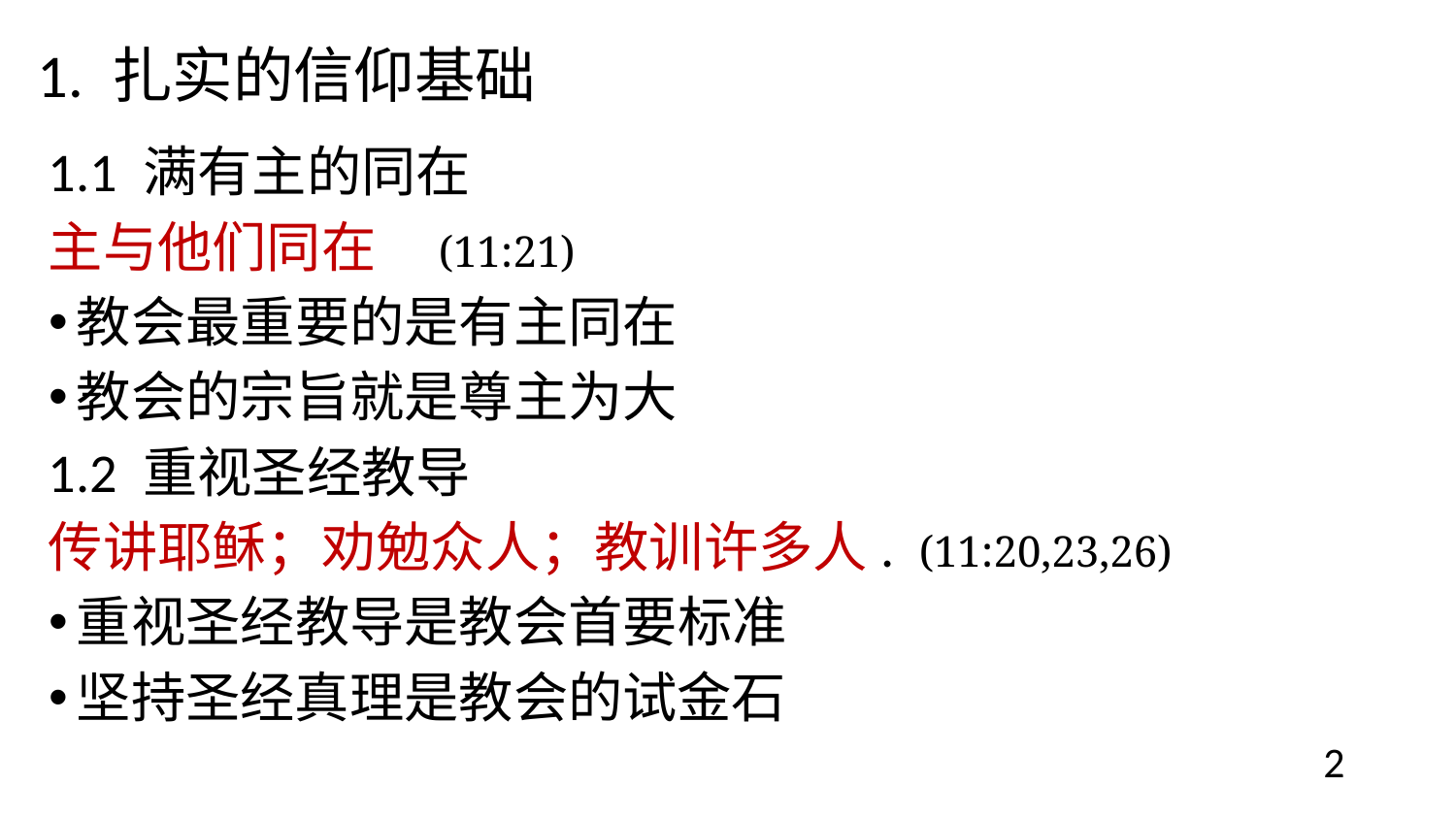

# 1. 扎实的信仰基础
1.1 满有主的同在
主与他们同在    (11:21)
教会最重要的是有主同在
教会的宗旨就是尊主为大
1.2 重视圣经教导
传讲耶稣；劝勉众人；教训许多人.  (11:20,23,26)
重视圣经教导是教会首要标准
坚持圣经真理是教会的试金石
2